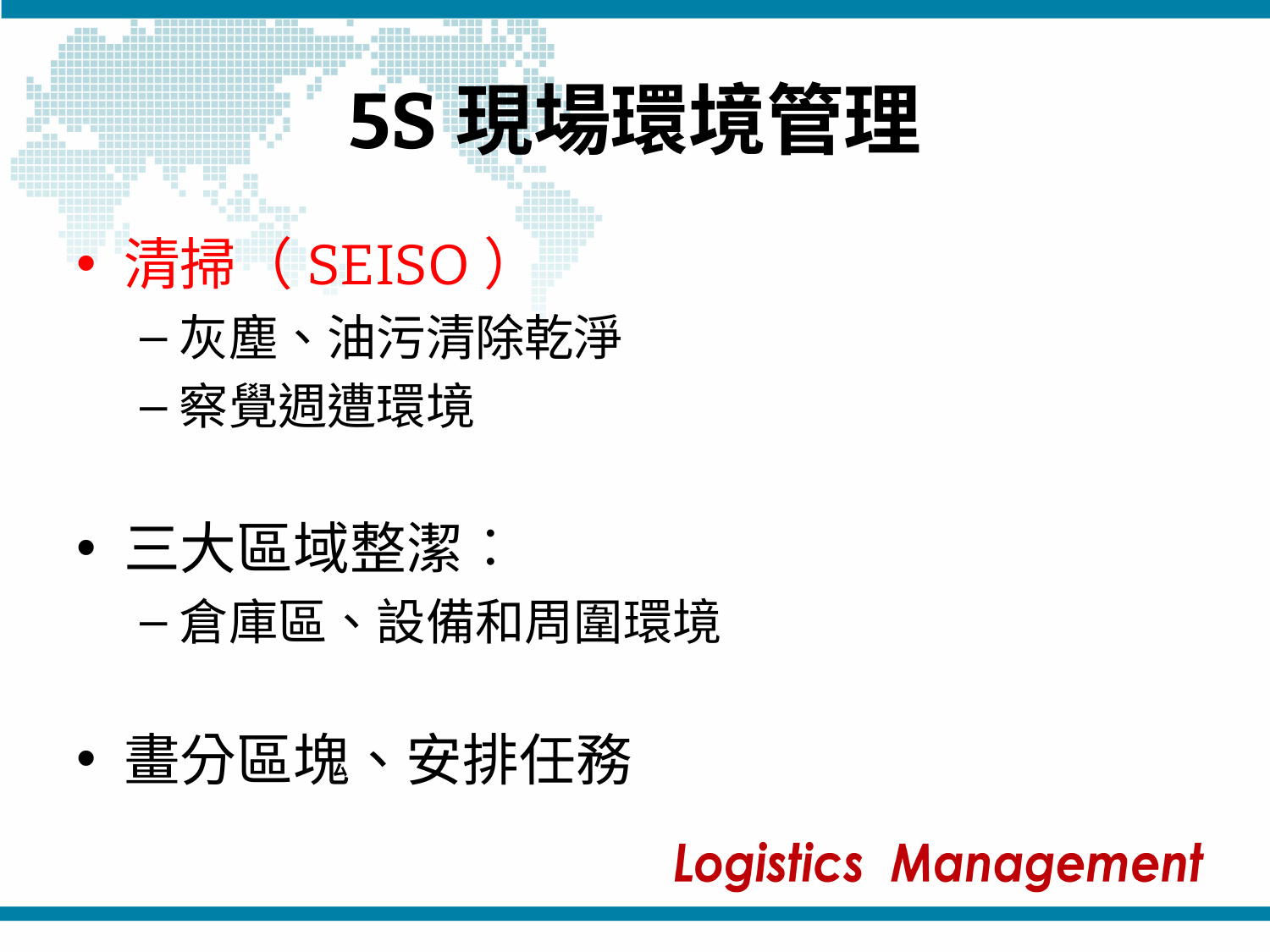

# 5S現場環境管理
清掃（SEISO）
灰塵、油污清除乾淨
察覺週遭環境

三大區域整潔︰
倉庫區、設備和周圍環境

畫分區塊、安排任務